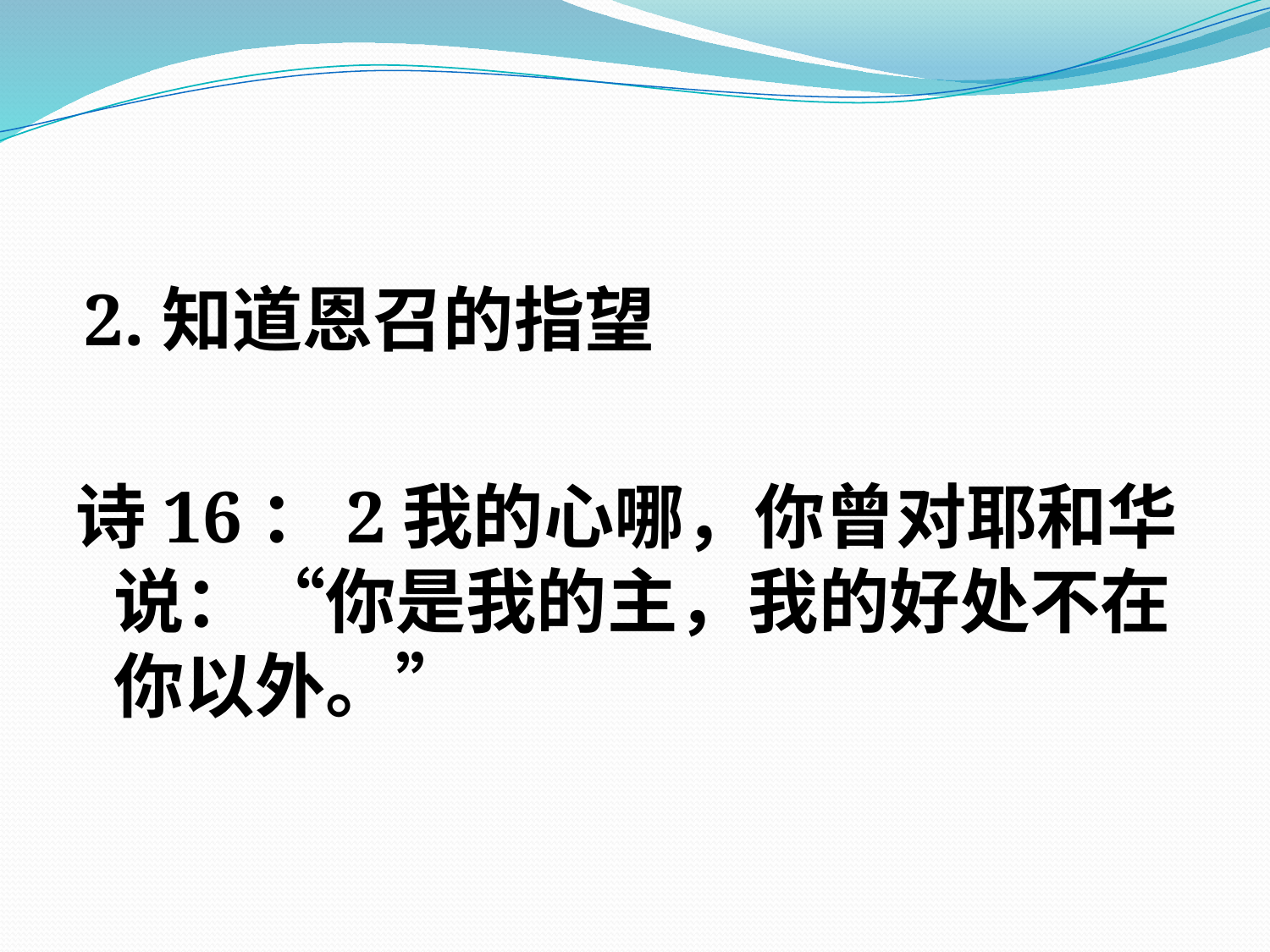

#
 2.知道恩召的指望

诗16：2我的心哪，你曾对耶和华说：“你是我的主，我的好处不在你以外。”